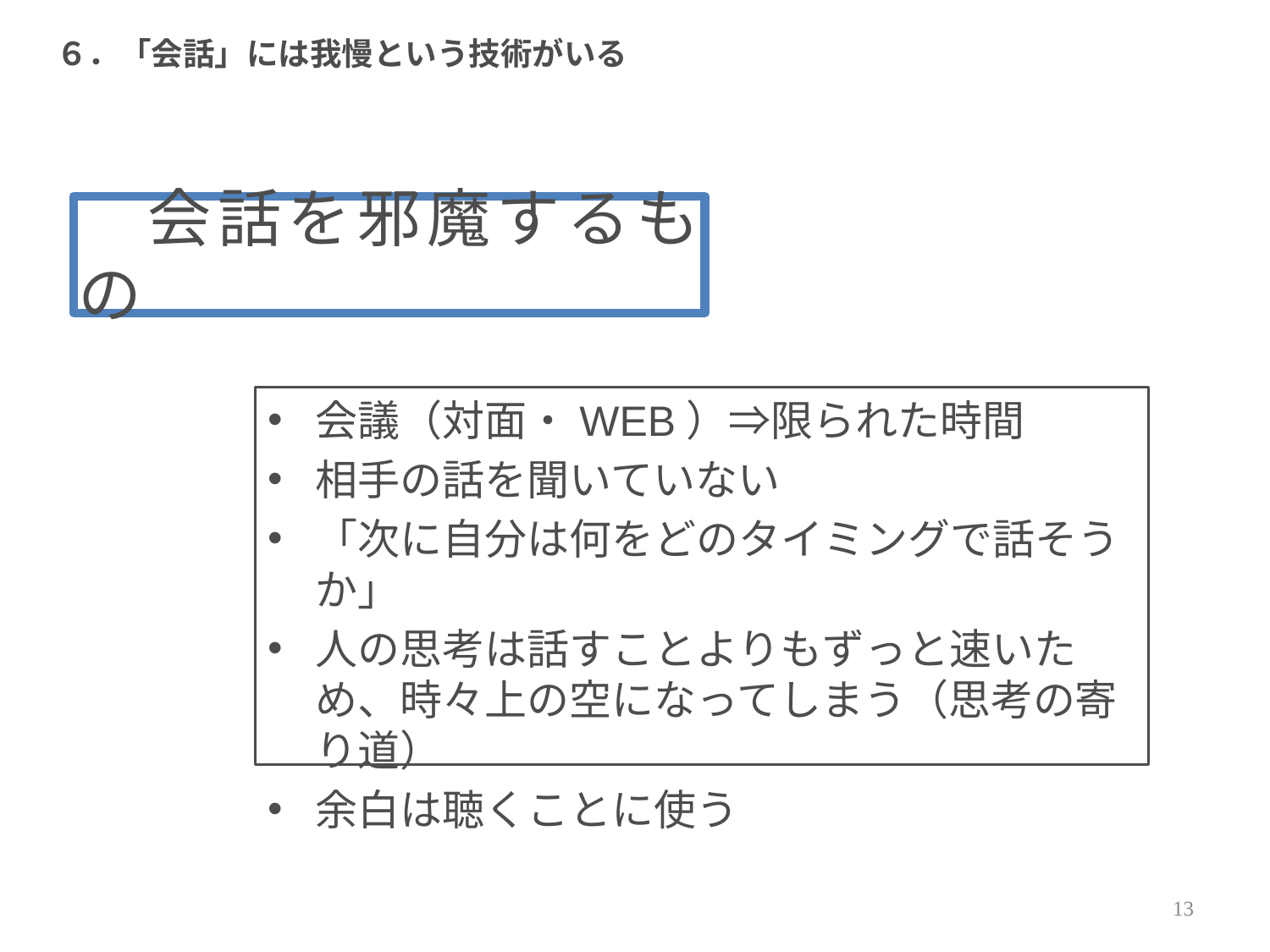

# ６．「会話」には我慢という技術がいる
　会話を邪魔するもの
会議（対面・WEB）⇒限られた時間
相手の話を聞いていない
「次に自分は何をどのタイミングで話そうか」
人の思考は話すことよりもずっと速いため、時々上の空になってしまう（思考の寄り道）
余白は聴くことに使う

13